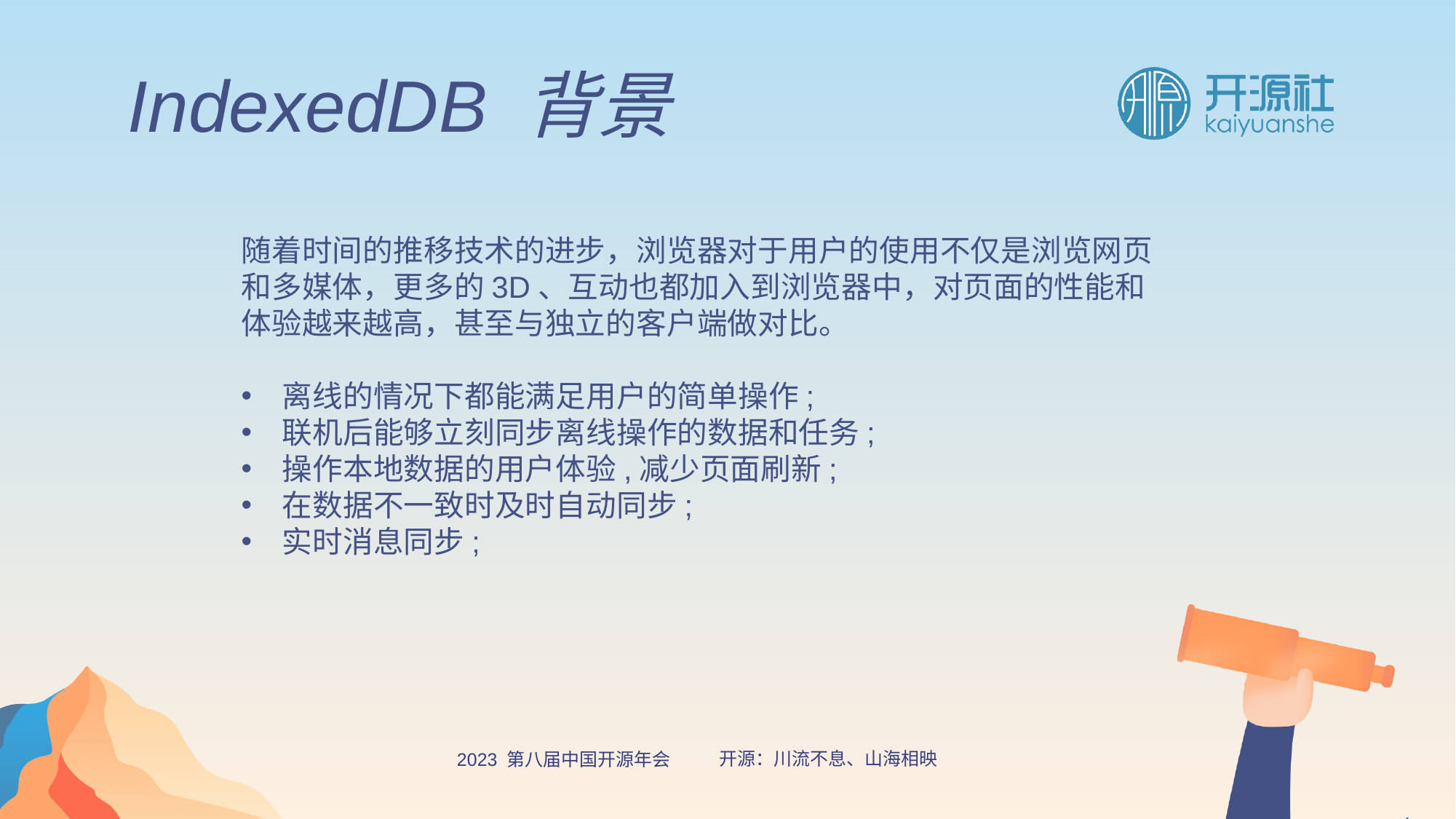

IndexedDB 背景
随着时间的推移技术的进步，浏览器对于用户的使用不仅是浏览网页和多媒体，更多的3D、互动也都加入到浏览器中，对页面的性能和体验越来越高，甚至与独立的客户端做对比。

离线的情况下都能满足用户的简单操作;
联机后能够立刻同步离线操作的数据和任务;
操作本地数据的用户体验,减少页面刷新;
在数据不一致时及时自动同步;
实时消息同步;